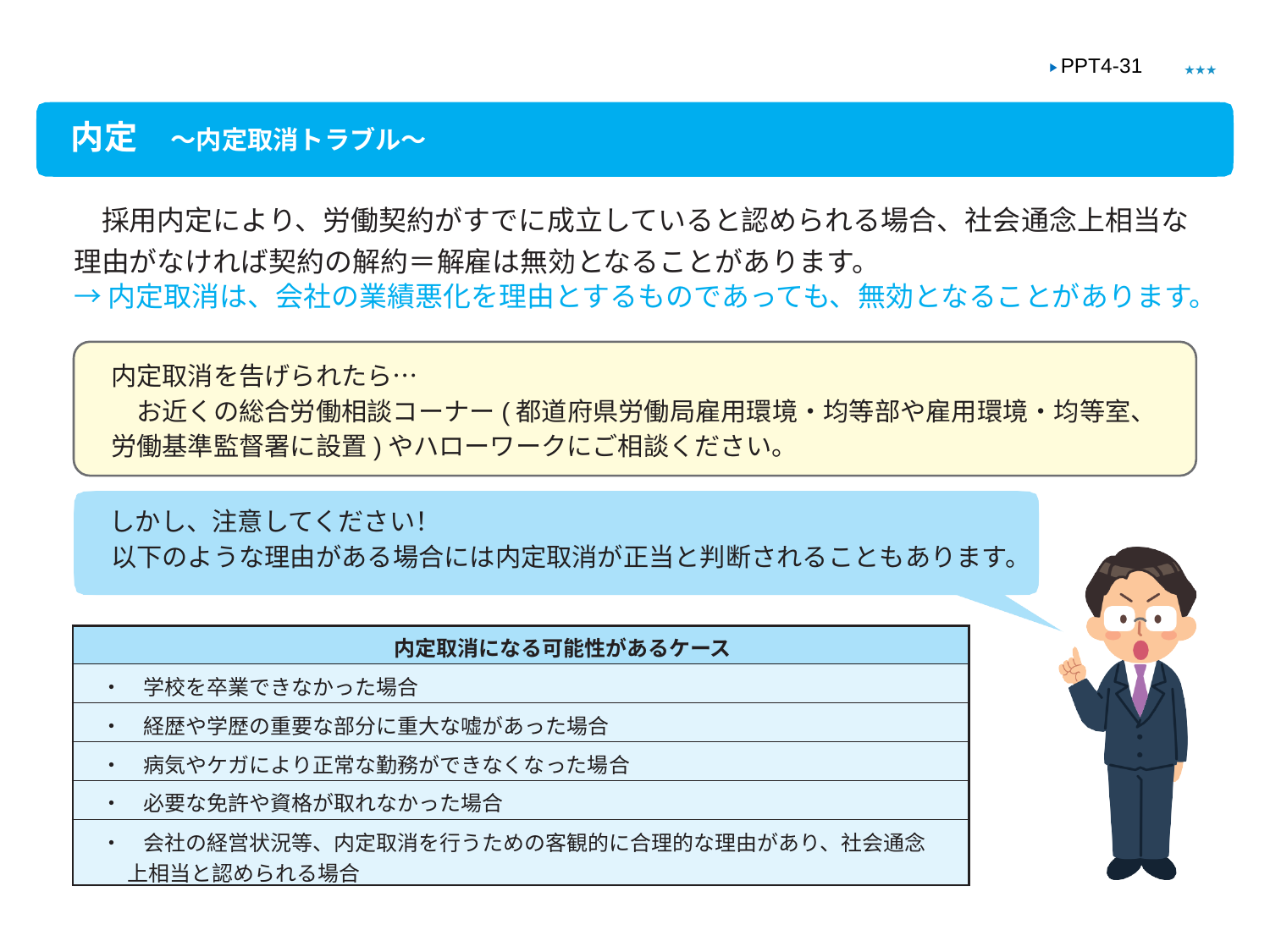

★★★
▶ PPT4-31

内定　～内定取消トラブル～
　採用内定により、労働契約がすでに成立していると認められる場合、社会通念上相当な理由がなければ契約の解約＝解雇は無効となることがあります。
→内定取消は、会社の業績悪化を理由とするものであっても、無効となることがあります。

内定取消を告げられたら…
　お近くの総合労働相談コーナー(都道府県労働局雇用環境・均等部や雇用環境・均等室、労働基準監督署に設置)やハローワークにご相談ください。

しかし、注意してください！
以下のような理由がある場合には内定取消が正当と判断されることもあります。
| 内定取消になる可能性があるケース |
| --- |
| ・　学校を卒業できなかった場合 |
| ・　経歴や学歴の重要な部分に重大な嘘があった場合 |
| ・　病気やケガにより正常な勤務ができなくなった場合 |
| ・　必要な免許や資格が取れなかった場合 |
| ・　会社の経営状況等、内定取消を行うための客観的に合理的な理由があり、社会通念上相当と認められる場合 |